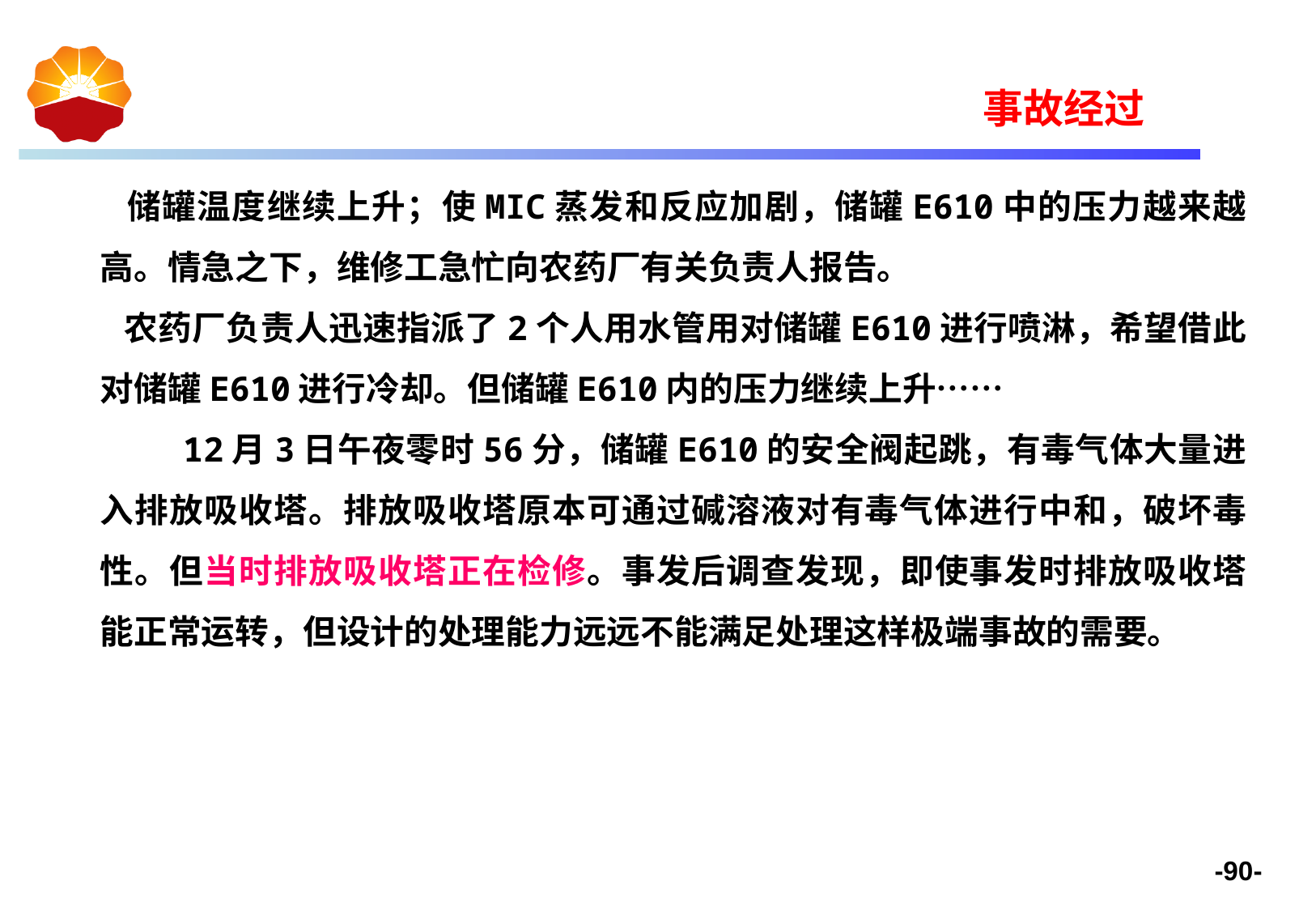

事故经过
  储罐温度继续上升；使MIC蒸发和反应加剧，储罐E610中的压力越来越高。情急之下，维修工急忙向农药厂有关负责人报告。
  农药厂负责人迅速指派了2个人用水管用对储罐E610进行喷淋，希望借此对储罐E610进行冷却。但储罐E610内的压力继续上升……
    12月3日午夜零时56分，储罐E610的安全阀起跳，有毒气体大量进入排放吸收塔。排放吸收塔原本可通过碱溶液对有毒气体进行中和，破坏毒性。但当时排放吸收塔正在检修。事发后调查发现，即使事发时排放吸收塔能正常运转，但设计的处理能力远远不能满足处理这样极端事故的需要。